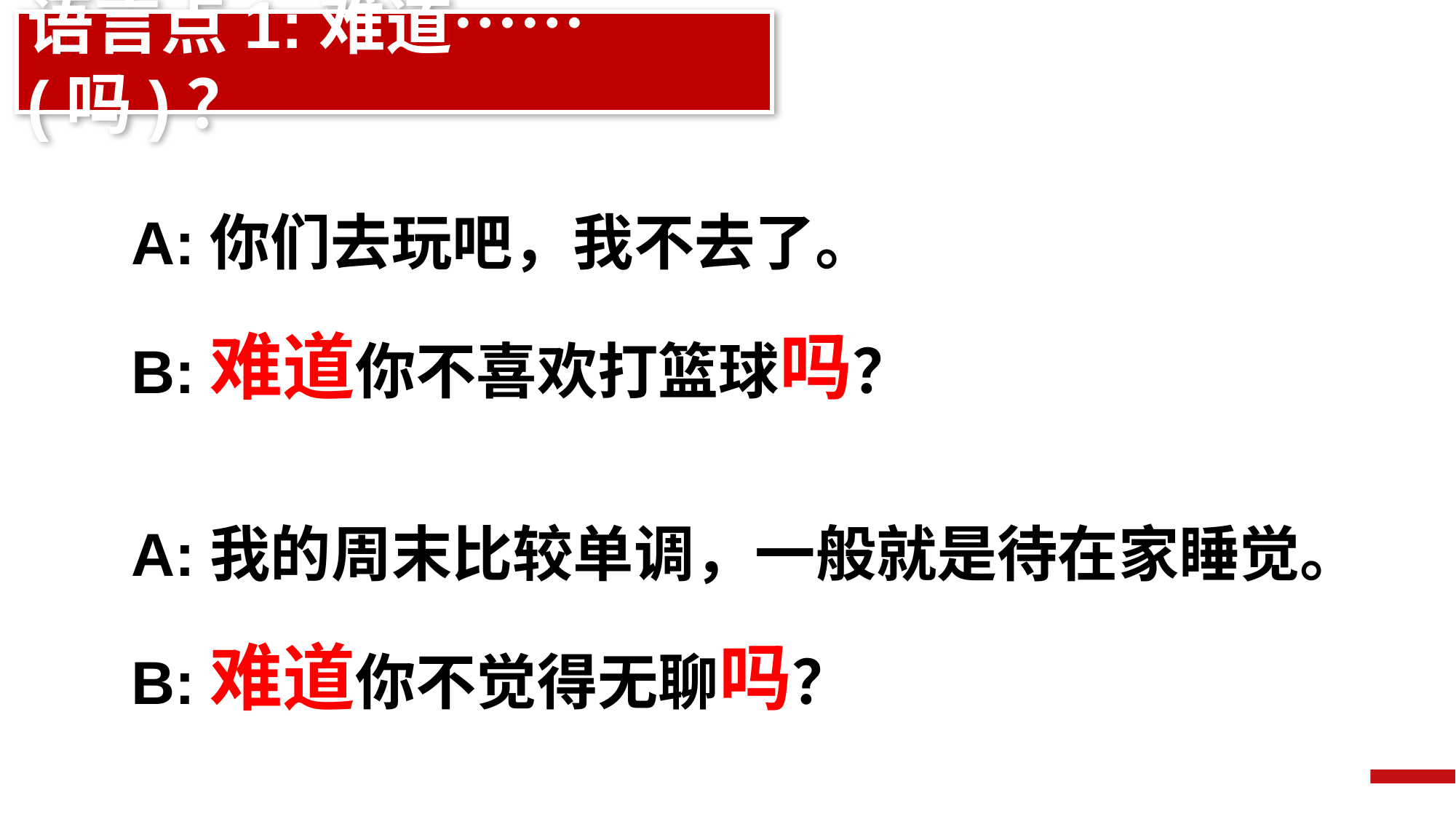

语言点1:难道……(吗)？
A:你们去玩吧，我不去了。
B:难道你不喜欢打篮球吗？
A:我的周末比较单调，一般就是待在家睡觉。
B:难道你不觉得无聊吗？